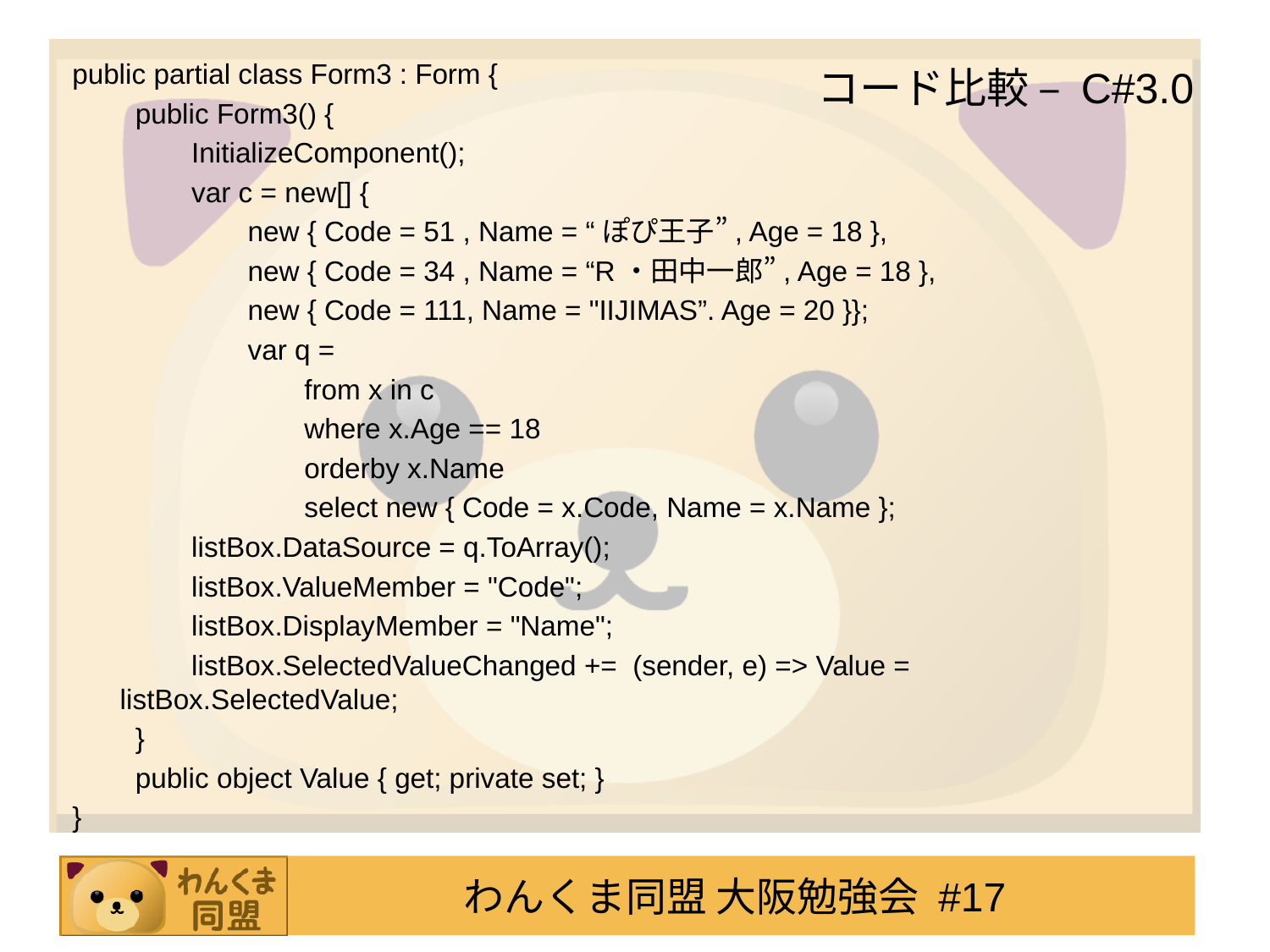

# コード比較 – C#3.0
public partial class Form3 : Form {
　　public Form3() {
　　　　InitializeComponent();
　　　　var c = new[] {
　　　　　　new { Code = 51 , Name = “ぽぴ王子”, Age = 18 },
　　　　　　new { Code = 34 , Name = “R・田中一郎”, Age = 18 },
　　　　　　new { Code = 111, Name = "IIJIMAS”. Age = 20 }};
　　　　　　var q =
　　　　　　　　from x in c
　　　　　　　　where x.Age == 18
　　　　　　　　orderby x.Name
　　　　　　　　select new { Code = x.Code, Name = x.Name };
　　　　listBox.DataSource = q.ToArray();
　　　　listBox.ValueMember = "Code";
　　　　listBox.DisplayMember = "Name";
　　　　listBox.SelectedValueChanged +=  (sender, e) => Value = listBox.SelectedValue;
　　}
　　public object Value { get; private set; }
}